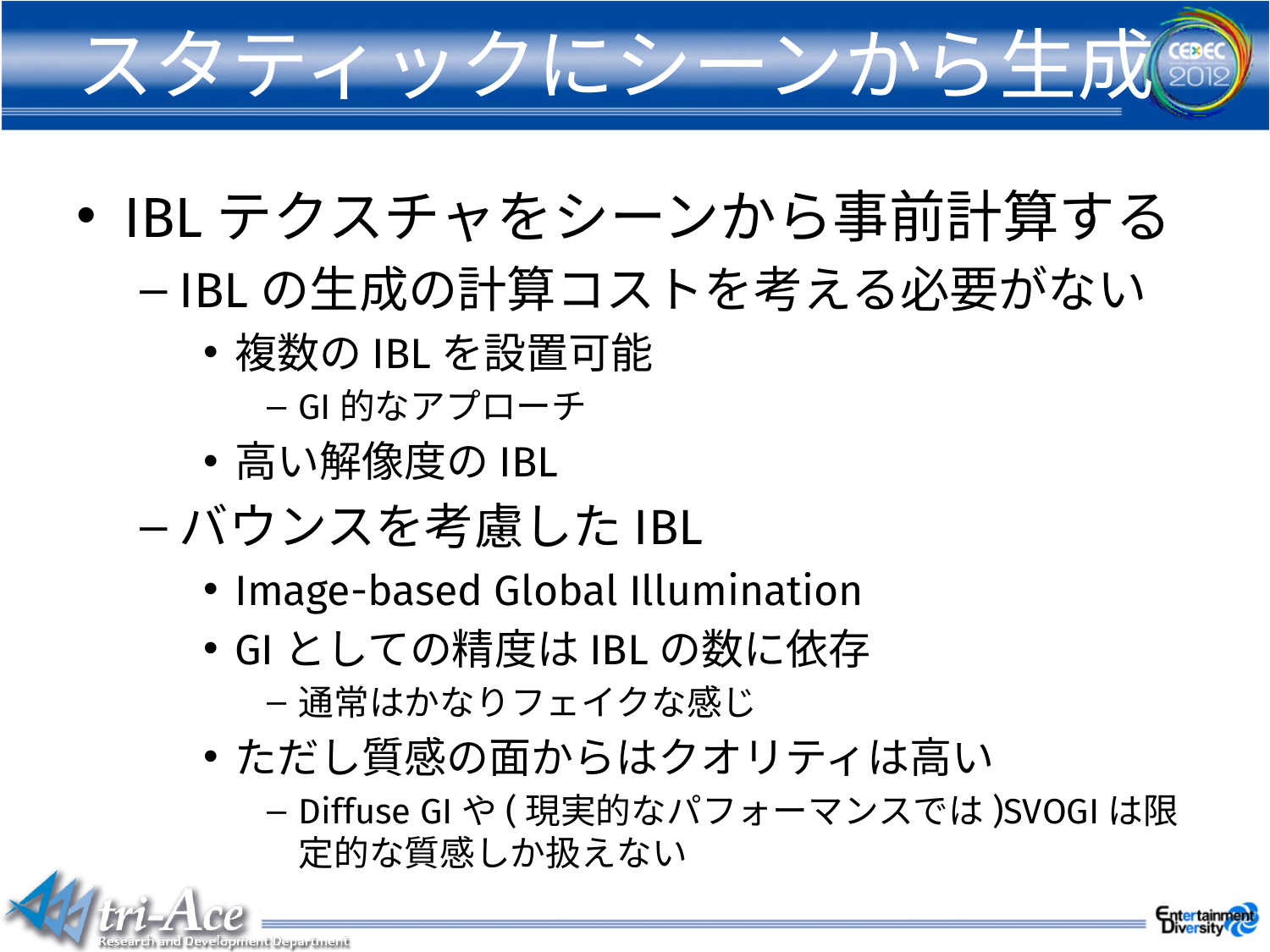

# スタティックにシーンから生成
IBLテクスチャをシーンから事前計算する
IBLの生成の計算コストを考える必要がない
複数のIBLを設置可能
GI的なアプローチ
高い解像度のIBL
バウンスを考慮したIBL
Image-based Global Illumination
GIとしての精度はIBLの数に依存
通常はかなりフェイクな感じ
ただし質感の面からはクオリティは高い
Diffuse GIや(現実的なパフォーマンスでは)SVOGIは限定的な質感しか扱えない